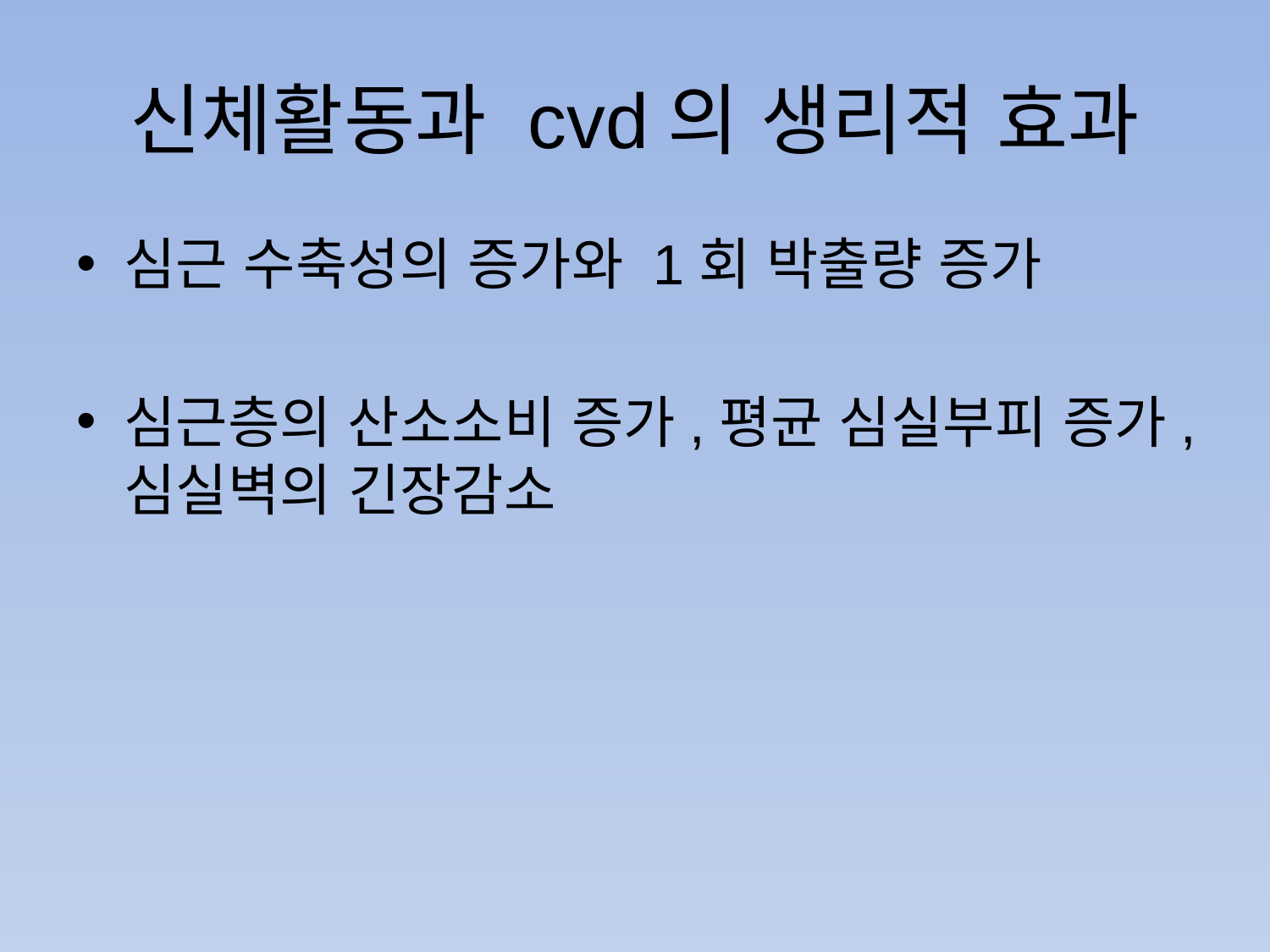

# 신체활동과 cvd의 생리적 효과
심근 수축성의 증가와 1회 박출량 증가

심근층의 산소소비 증가,평균 심실부피 증가,심실벽의 긴장감소